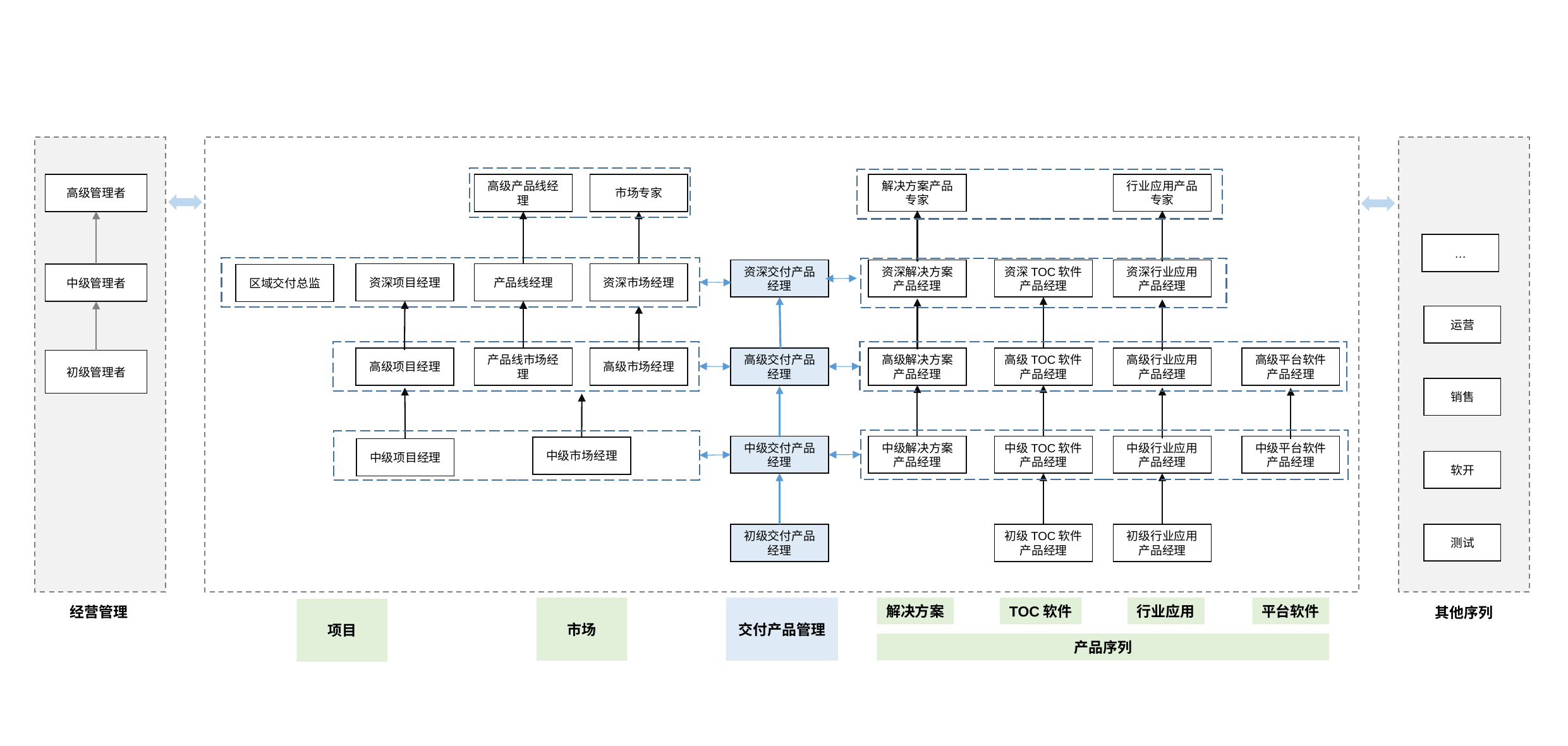

解决方案产品专家
行业应用产品专家
高级管理者
高级产品线经理
市场专家

…

资深交付产品经理
资深解决方案产品经理
资深TOC软件产品经理
资深行业应用产品经理
资深项目经理
产品线经理
资深市场经理
中级管理者
区域交付总监
运营

高级项目经理
产品线市场经理
高级市场经理
高级交付产品经理
高级解决方案产品经理
高级TOC软件产品经理
高级行业应用产品经理
高级平台软件产品经理
初级管理者
销售

中级交付产品经理
中级解决方案产品经理
中级TOC软件产品经理
中级行业应用产品经理
中级平台软件产品经理
中级市场经理
中级项目经理
软开
测试
初级交付产品经理
初级TOC软件产品经理
初级行业应用产品经理
市场
交付产品管理
解决方案
TOC软件
行业应用
平台软件
经营管理
项目
其他序列
产品序列